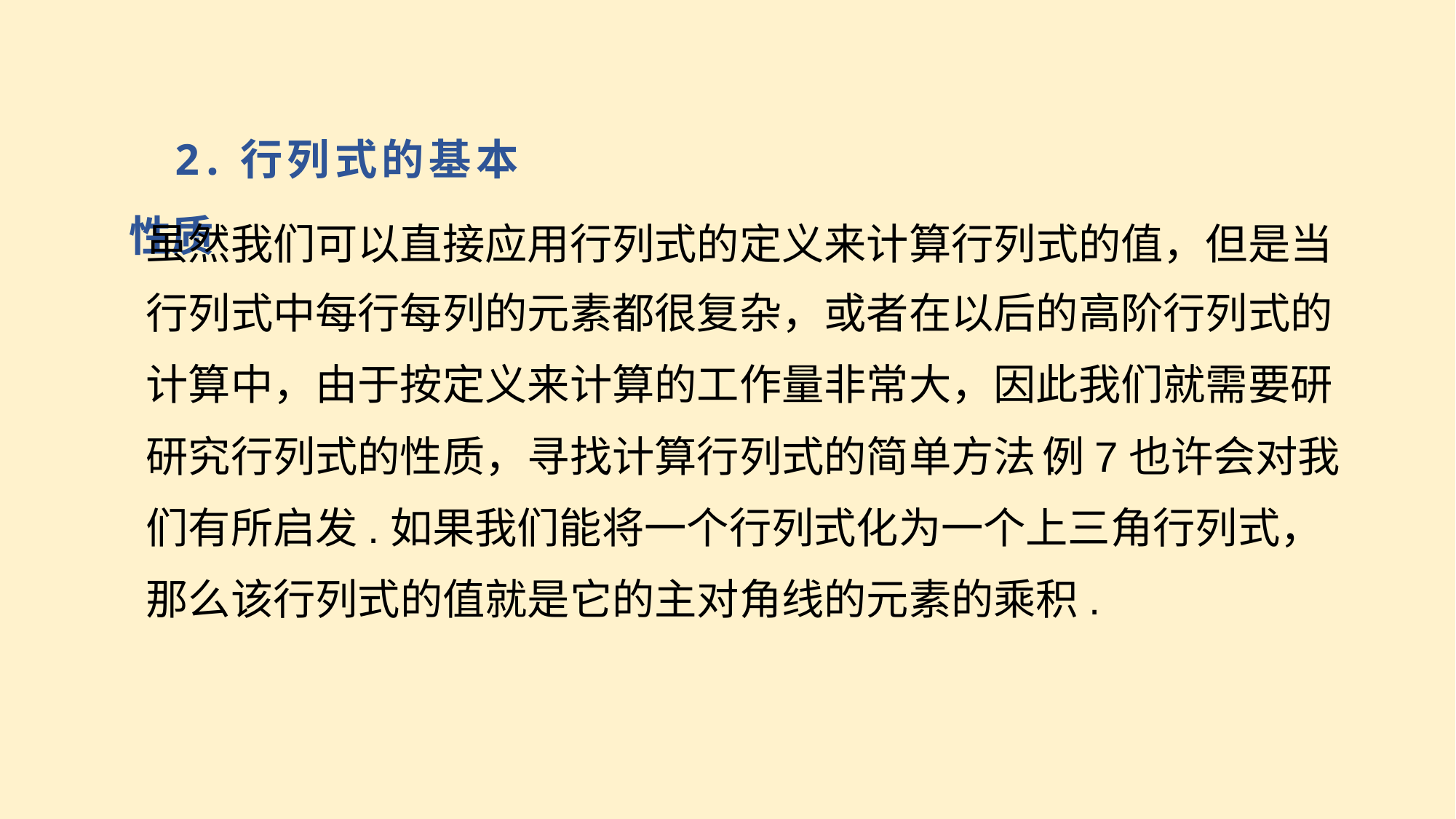

2.行列式的基本性质
虽然我们可以直接应用行列式的定义来计算行列式的值，但是当
行列式中每行每列的元素都很复杂，或者在以后的高阶行列式的
计算中，由于按定义来计算的工作量非常大，因此我们就需要研
研究行列式的性质，寻找计算行列式的简单方法.
例7也许会对我
们有所启发.如果我们能将一个行列式化为一个上三角行列式，
那么该行列式的值就是它的主对角线的元素的乘积.